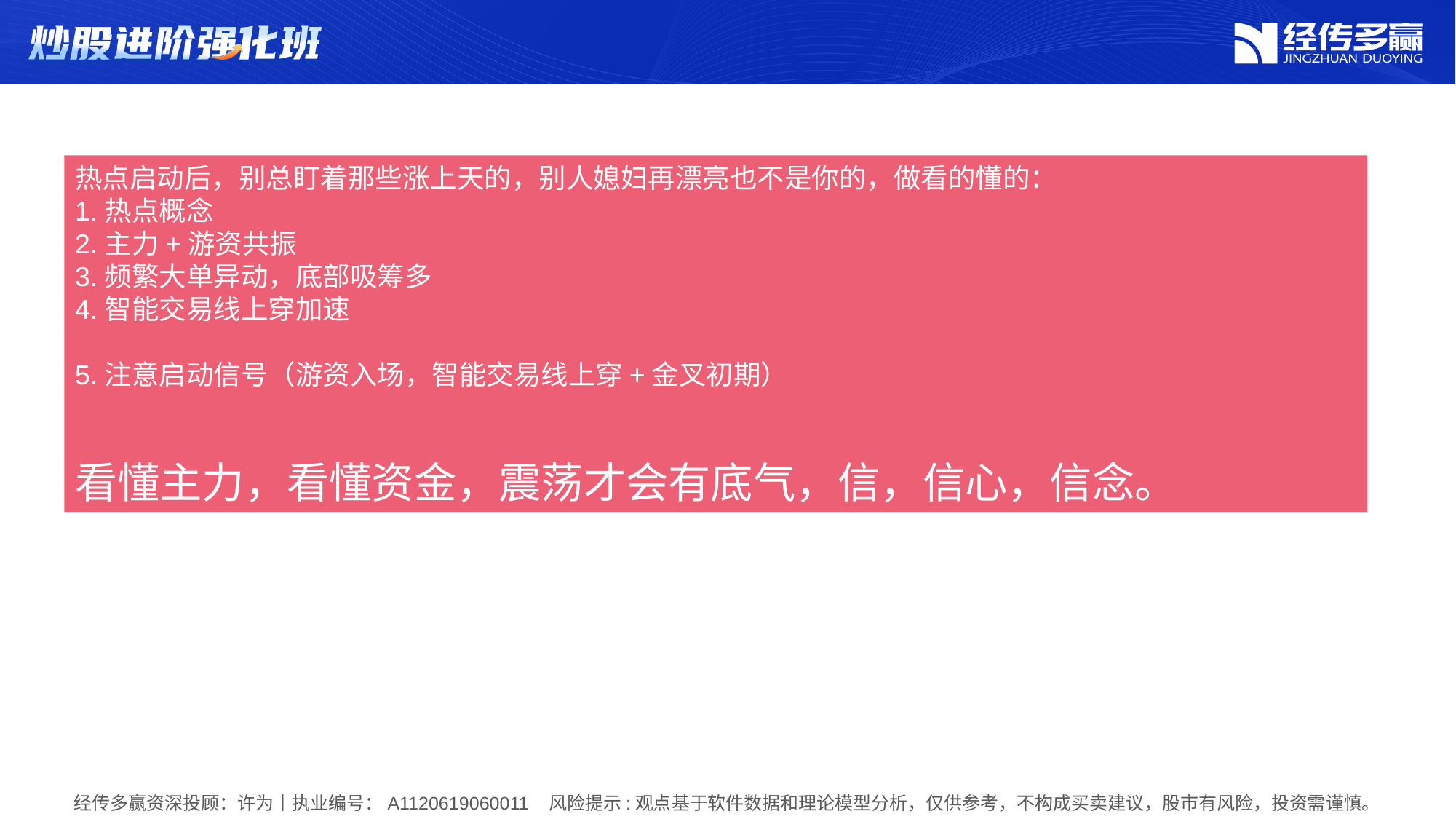

热点启动后，别总盯着那些涨上天的，别人媳妇再漂亮也不是你的，做看的懂的：
1.热点概念
2.主力+游资共振
3.频繁大单异动，底部吸筹多
4.智能交易线上穿加速

5.注意启动信号（游资入场，智能交易线上穿+金叉初期）

看懂主力，看懂资金，震荡才会有底气，信，信心，信念。